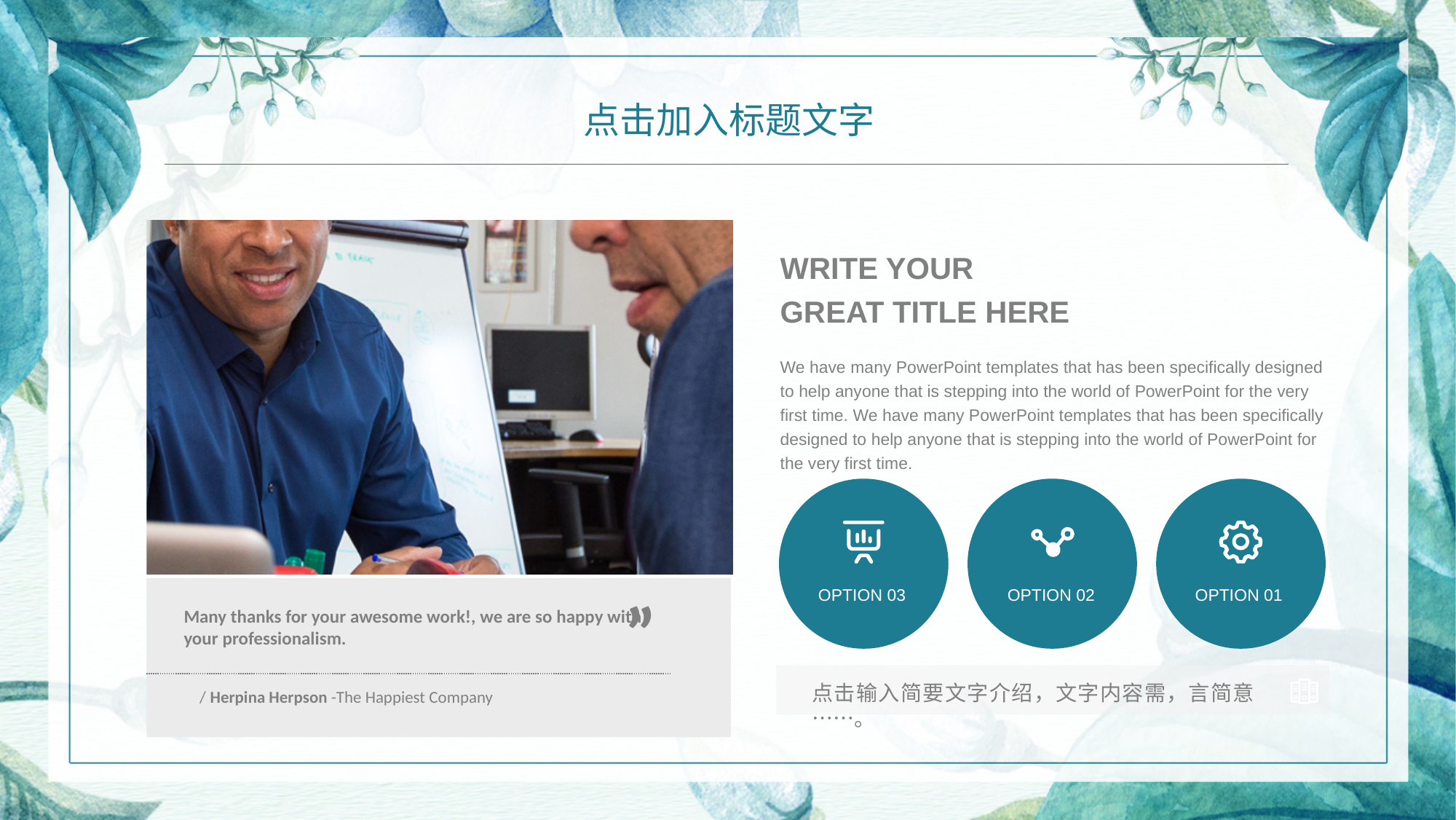

点击加入标题文字

”
Many thanks for your awesome work!, we are so happy with your professionalism.
/ Herpina Herpson -The Happiest Company
WRITE YOUR
GREAT TITLE HERE

We have many PowerPoint templates that has been specifically designed to help anyone that is stepping into the world of PowerPoint for the very first time. We have many PowerPoint templates that has been specifically designed to help anyone that is stepping into the world of PowerPoint for the very first time.

OPTION 01
OPTION 02
OPTION 03

点击输入简要文字介绍，文字内容需，言简意……。